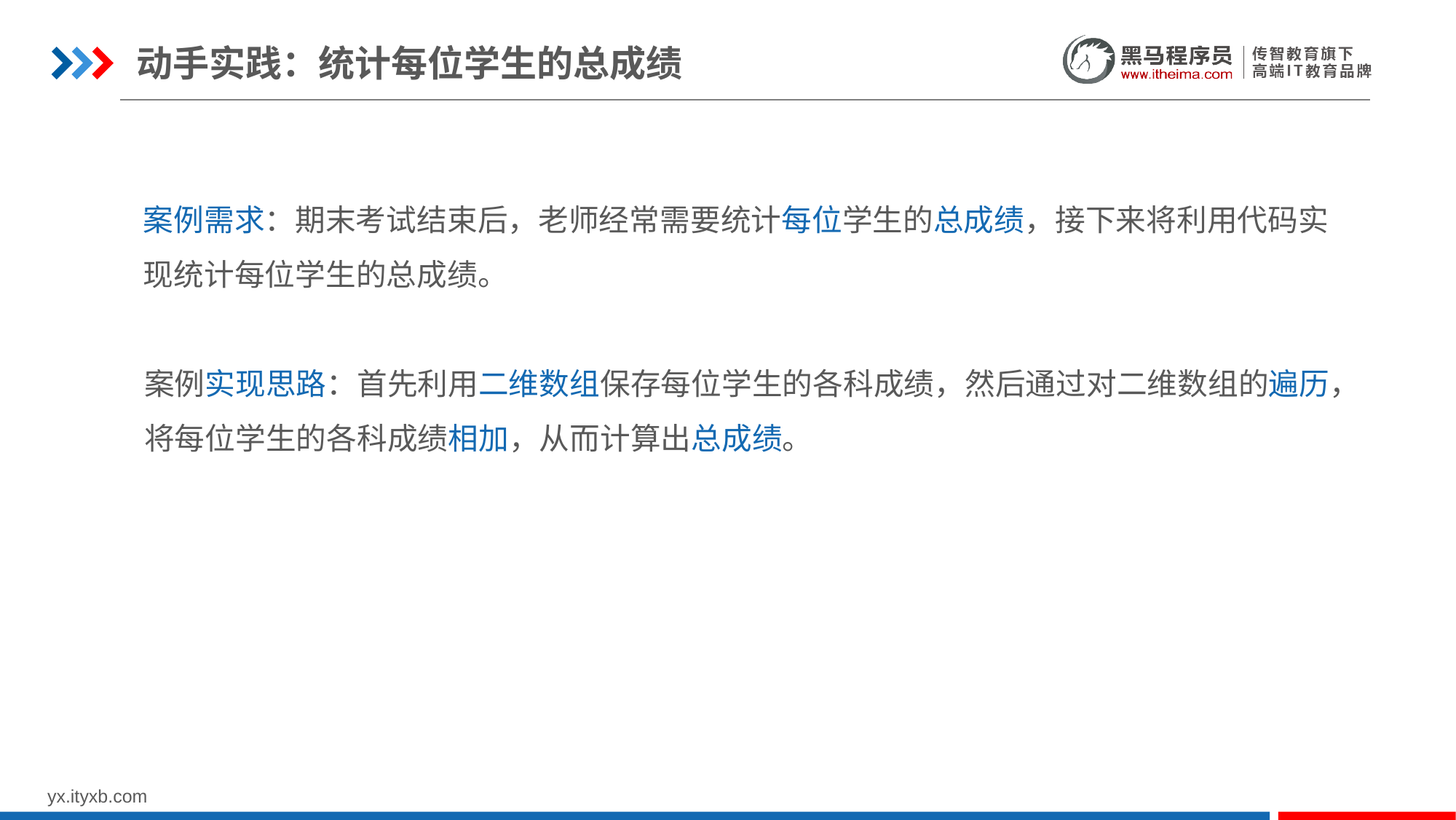

动手实践：统计每位学生的总成绩
案例需求：期末考试结束后，老师经常需要统计每位学生的总成绩，接下来将利用代码实现统计每位学生的总成绩。
案例实现思路：首先利用二维数组保存每位学生的各科成绩，然后通过对二维数组的遍历，将每位学生的各科成绩相加，从而计算出总成绩。